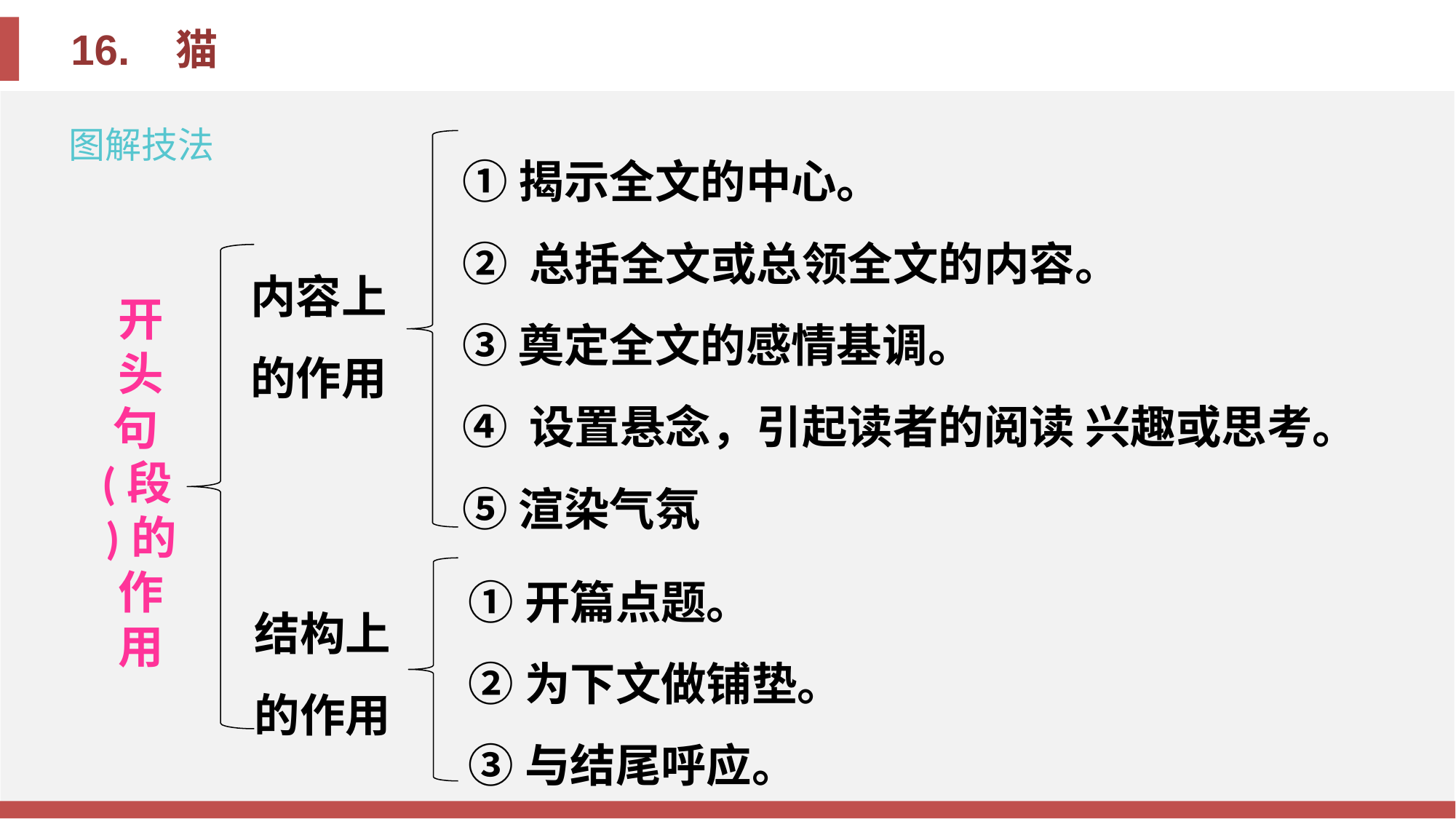

图解技法
①揭示全文的中心。
② 总括全文或总领全文的内容。
③奠定全文的感情基调。
④ 设置悬念，引起读者的阅读 兴趣或思考。
⑤渲染气氛
内容上
的作用

开
头
句(段)的
作
用
①开篇点题。
②为下文做铺垫。
③与结尾呼应。
结构上
的作用